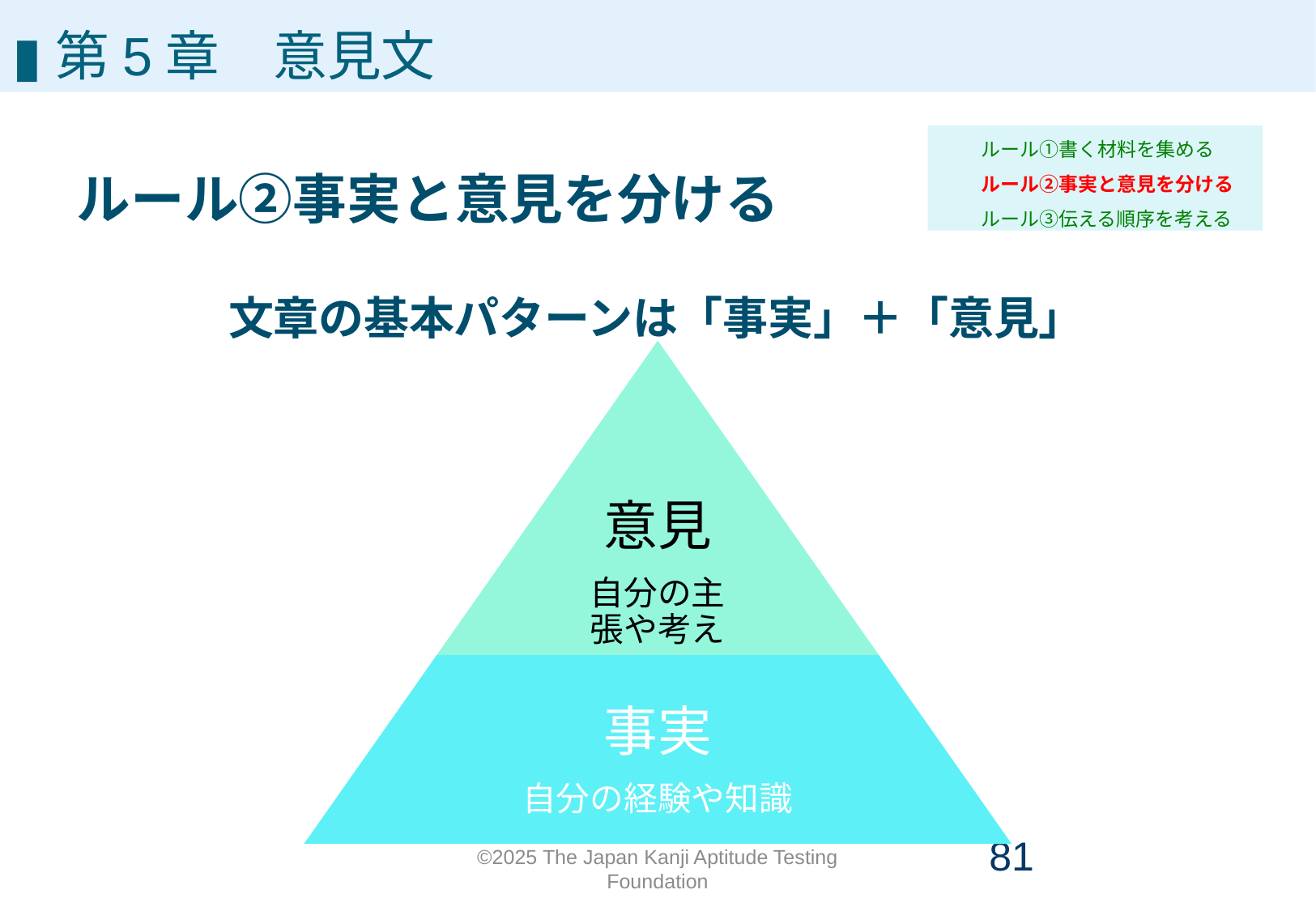

# 第5章
▮第5章　意見文
ルール①書く材料を集める
ルール②事実と意見を分ける
ルール③伝える順序を考える
ルール②事実と意見を分ける
文章の基本パターンは「事実」＋「意見」

意見
自分の主張や考え
事実
自分の経験や知識
©2025 The Japan Kanji Aptitude Testing Foundation
81